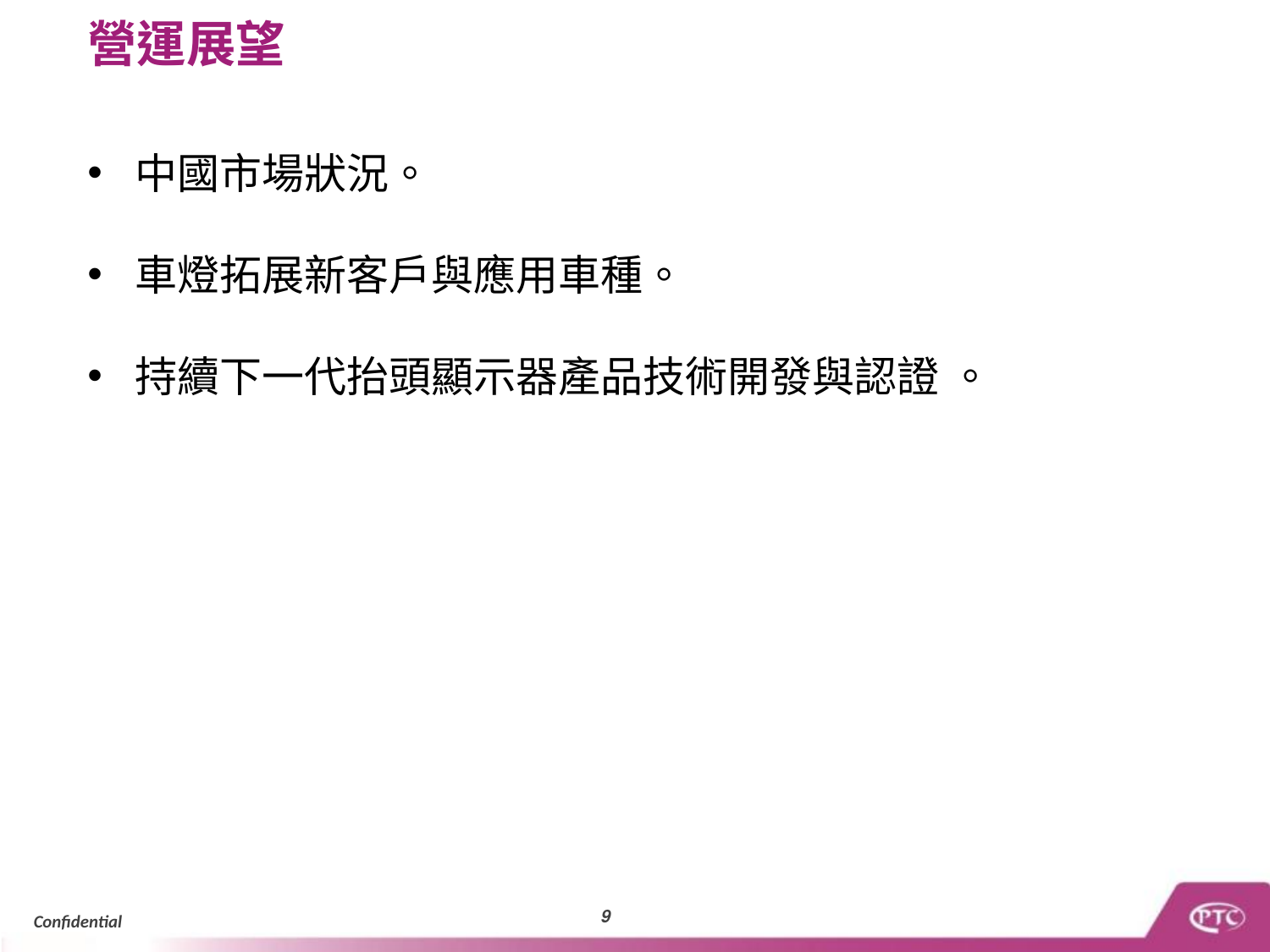

# 營運展望
中國市場狀況。

車燈拓展新客戶與應用車種。

持續下一代抬頭顯示器產品技術開發與認證 。